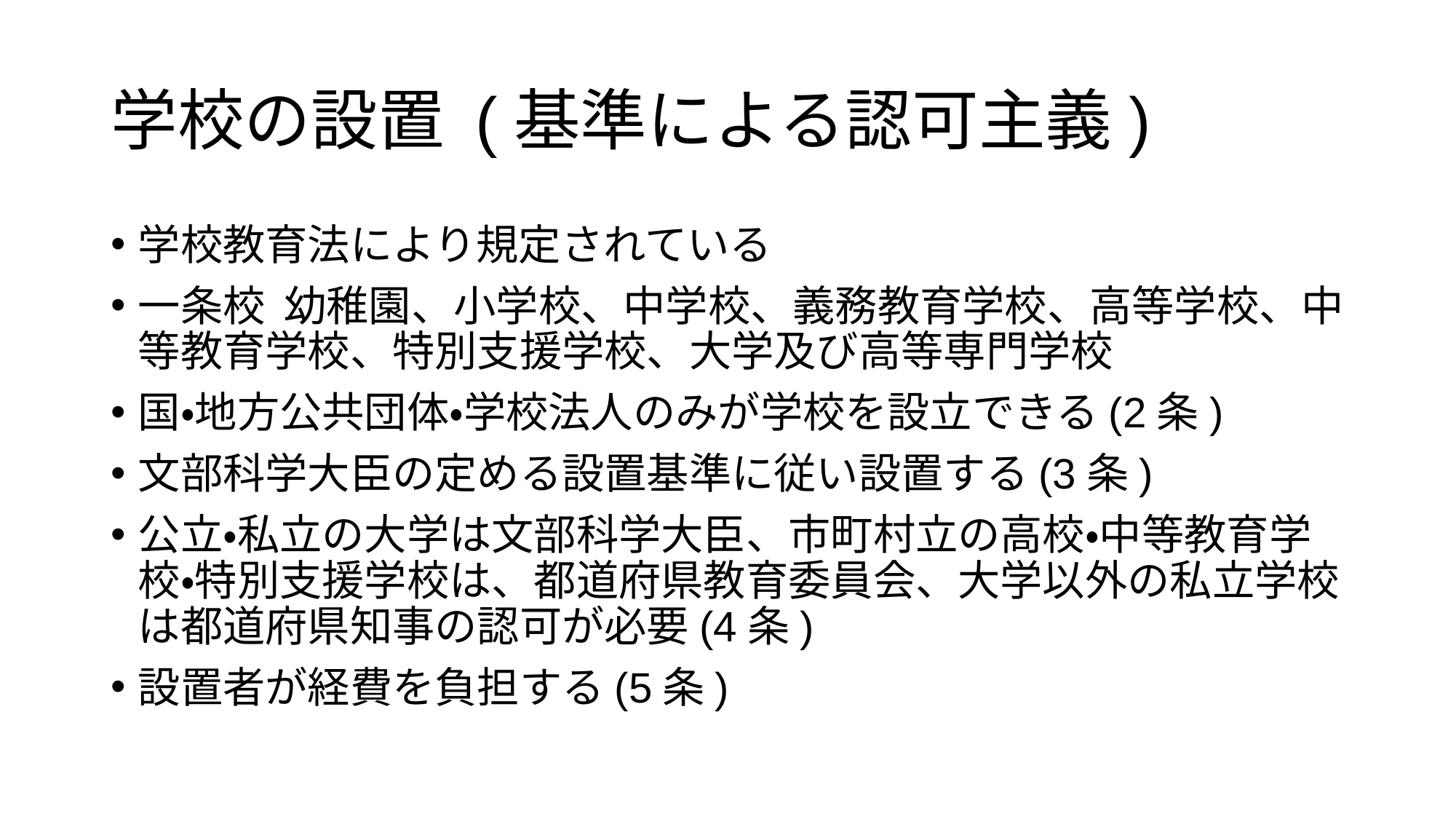

# 学校の設置 (基準による認可主義)
学校教育法により規定されている
一条校  幼稚園、小学校、中学校、義務教育学校、高等学校、中等教育学校、特別支援学校、大学及び高等専門学校
国・地方公共団体・学校法人のみが学校を設立できる(2条)
文部科学大臣の定める設置基準に従い設置する(3条)
公立・私立の大学は文部科学大臣、市町村立の高校・中等教育学校・特別支援学校は、都道府県教育委員会、大学以外の私立学校は都道府県知事の認可が必要(4条)
設置者が経費を負担する(5条)